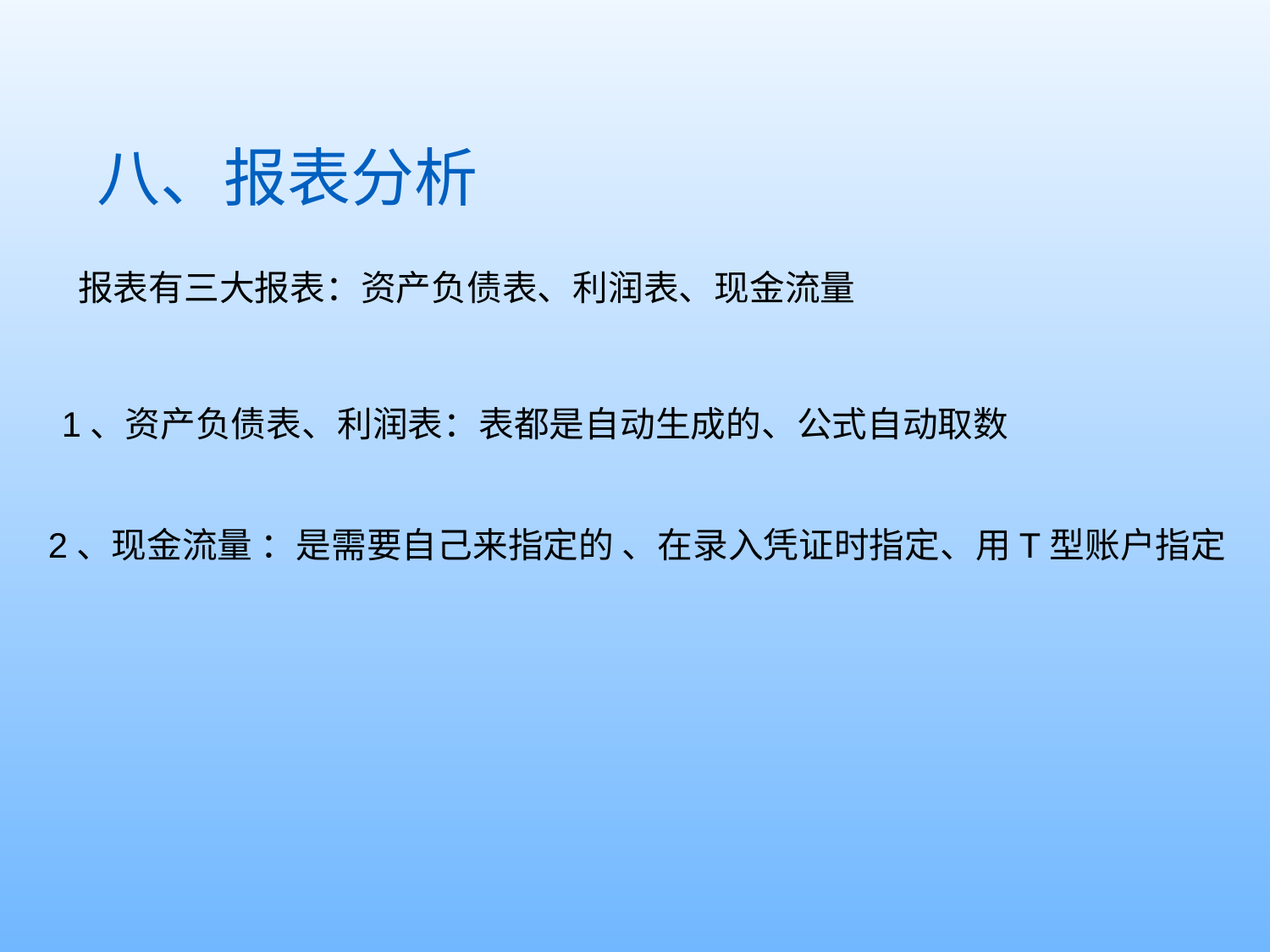

八、报表分析
 报表有三大报表：资产负债表、利润表、现金流量

1、资产负债表、利润表：表都是自动生成的、公式自动取数

2、现金流量 ：是需要自己来指定的 、在录入凭证时指定、用T型账户指定